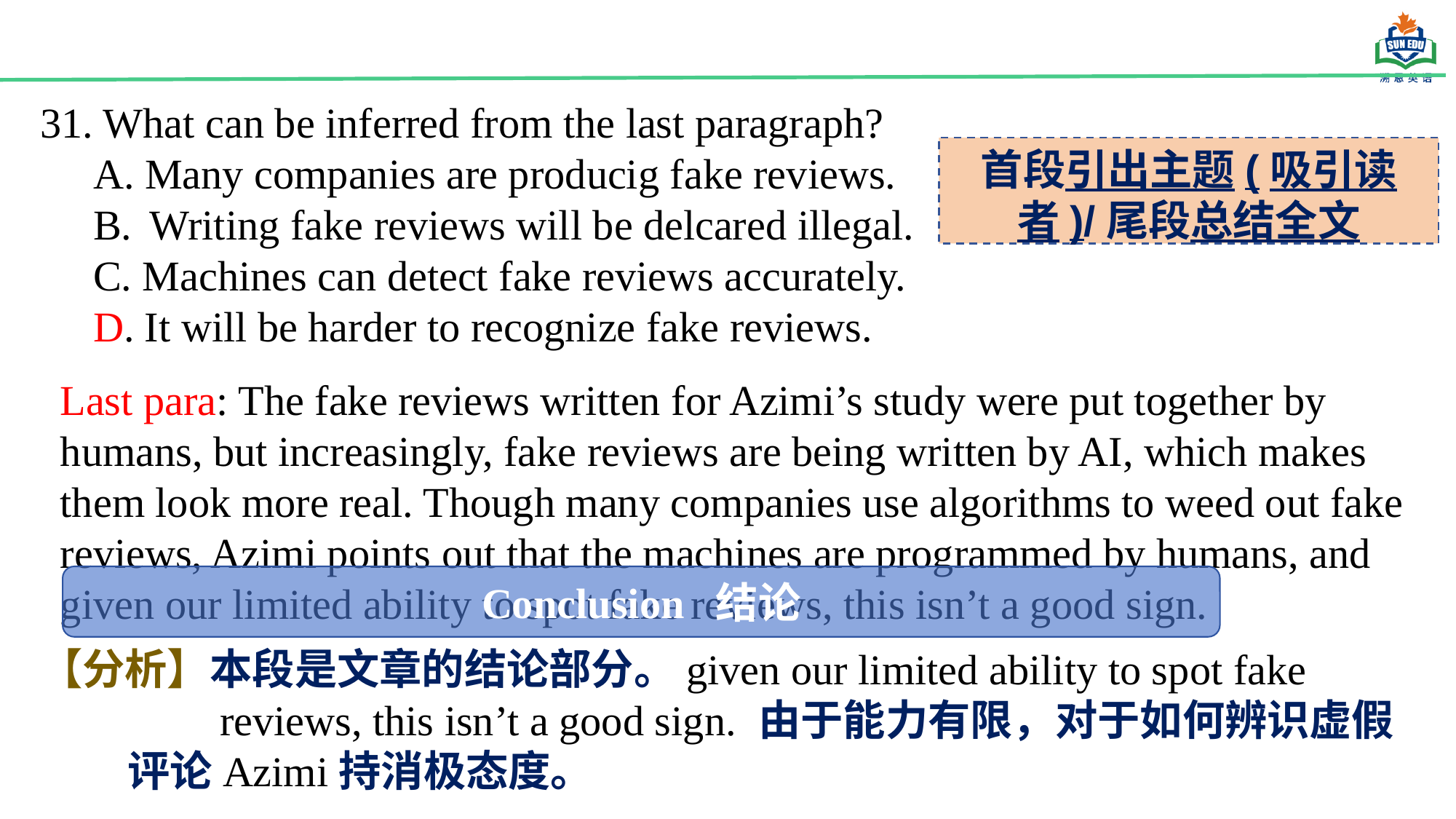

31. What can be inferred from the last paragraph?
     A. Many companies are producig fake reviews.
     B. 	Writing fake reviews will be delcared illegal.
     C. Machines can detect fake reviews accurately.
     D. It will be harder to recognize fake reviews.

首段引出主题(吸引读者)/尾段总结全文
Last para: The fake reviews written for Azimi’s study were put together by humans, but increasingly, fake reviews are being written by AI, which makes them look more real. Though many companies use algorithms to weed out fake reviews, Azimi points out that the machines are programmed by humans, and given our limited ability to spot fake reviews, this isn’t a good sign.
Conclusion  结论
【分析】本段是文章的结论部分。given our limited ability to spot fake
                 reviews, this isn’t a good sign. 由于能力有限，对于如何辨识虚假
        评论Azimi持消极态度。